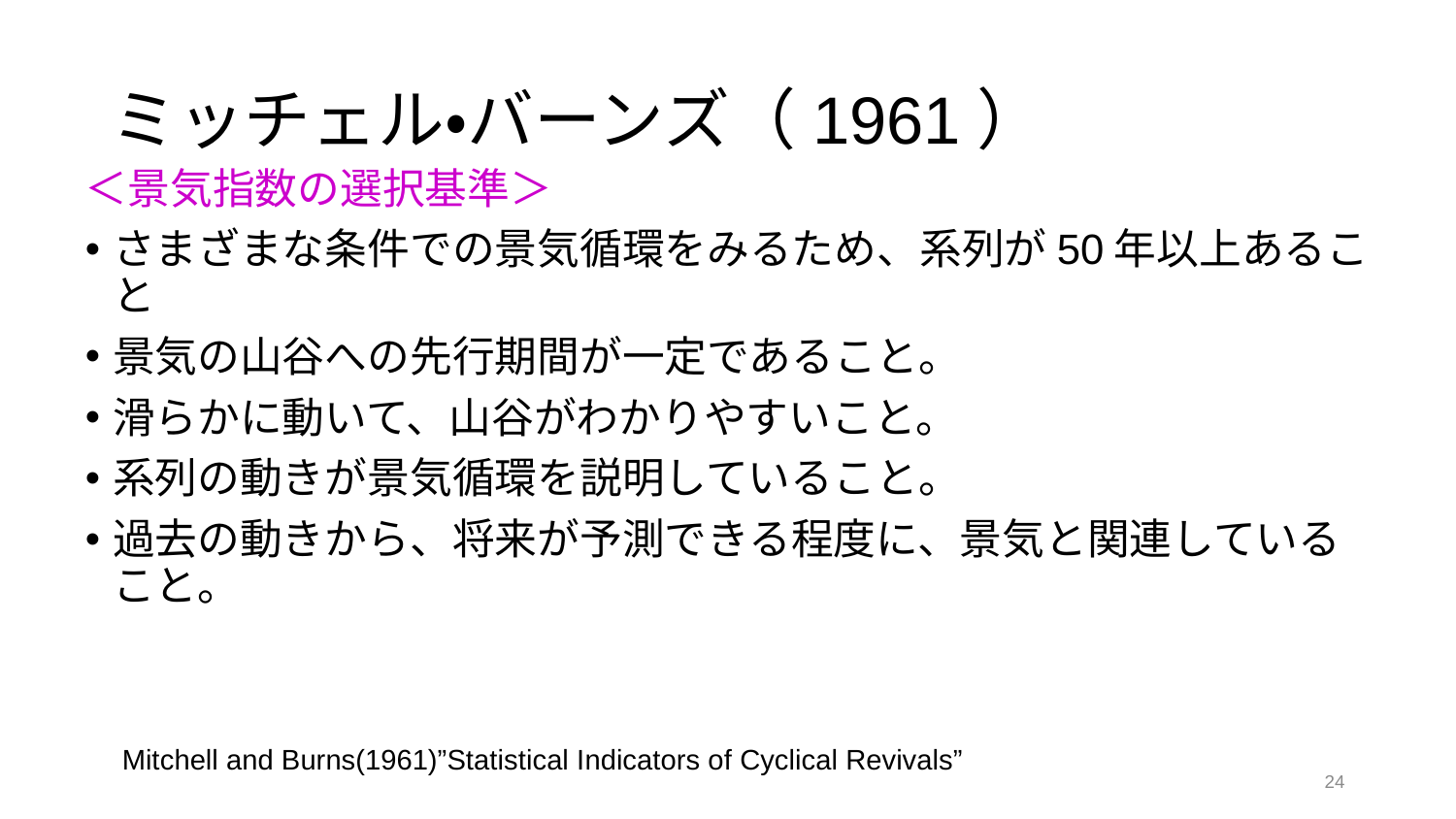

# ミッチェル・バーンズ（1961）
＜景気指数の選択基準＞
さまざまな条件での景気循環をみるため、系列が50年以上あること
景気の山谷への先行期間が一定であること。
滑らかに動いて、山谷がわかりやすいこと。
系列の動きが景気循環を説明していること。
過去の動きから、将来が予測できる程度に、景気と関連していること。
Mitchell and Burns(1961)”Statistical Indicators of Cyclical Revivals”
24